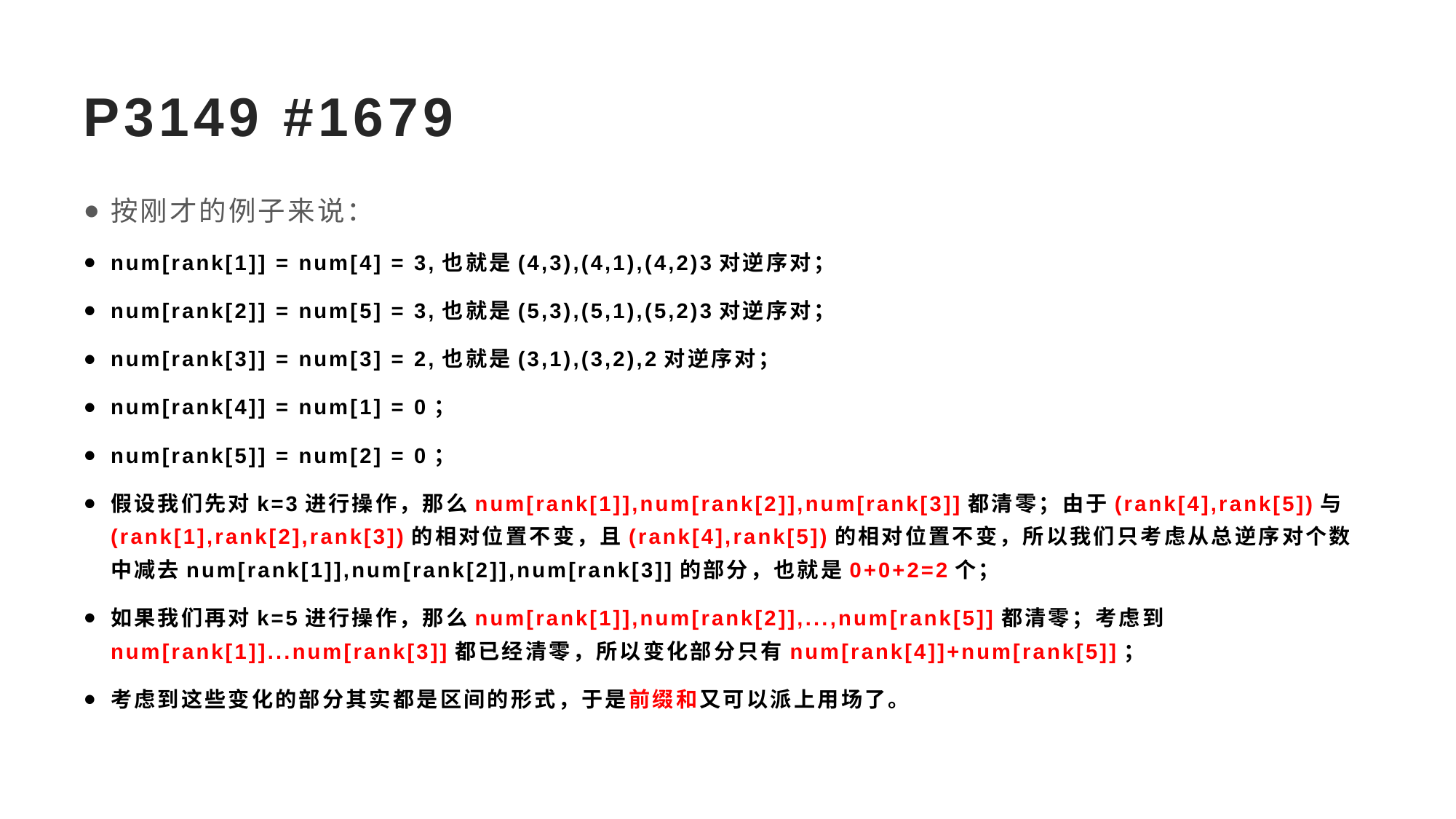

# P3149 #1679
按刚才的例子来说：
num[rank[1]] = num[4] = 3,也就是(4,3),(4,1),(4,2)3对逆序对；
num[rank[2]] = num[5] = 3,也就是(5,3),(5,1),(5,2)3对逆序对；
num[rank[3]] = num[3] = 2,也就是(3,1),(3,2),2对逆序对；
num[rank[4]] = num[1] = 0；
num[rank[5]] = num[2] = 0；
假设我们先对k=3进行操作，那么num[rank[1]],num[rank[2]],num[rank[3]]都清零；由于(rank[4],rank[5])与(rank[1],rank[2],rank[3])的相对位置不变，且(rank[4],rank[5])的相对位置不变，所以我们只考虑从总逆序对个数中减去num[rank[1]],num[rank[2]],num[rank[3]]的部分，也就是0+0+2=2个；
如果我们再对k=5进行操作，那么num[rank[1]],num[rank[2]],...,num[rank[5]]都清零；考虑到num[rank[1]]...num[rank[3]]都已经清零，所以变化部分只有num[rank[4]]+num[rank[5]]；
考虑到这些变化的部分其实都是区间的形式，于是前缀和又可以派上用场了。